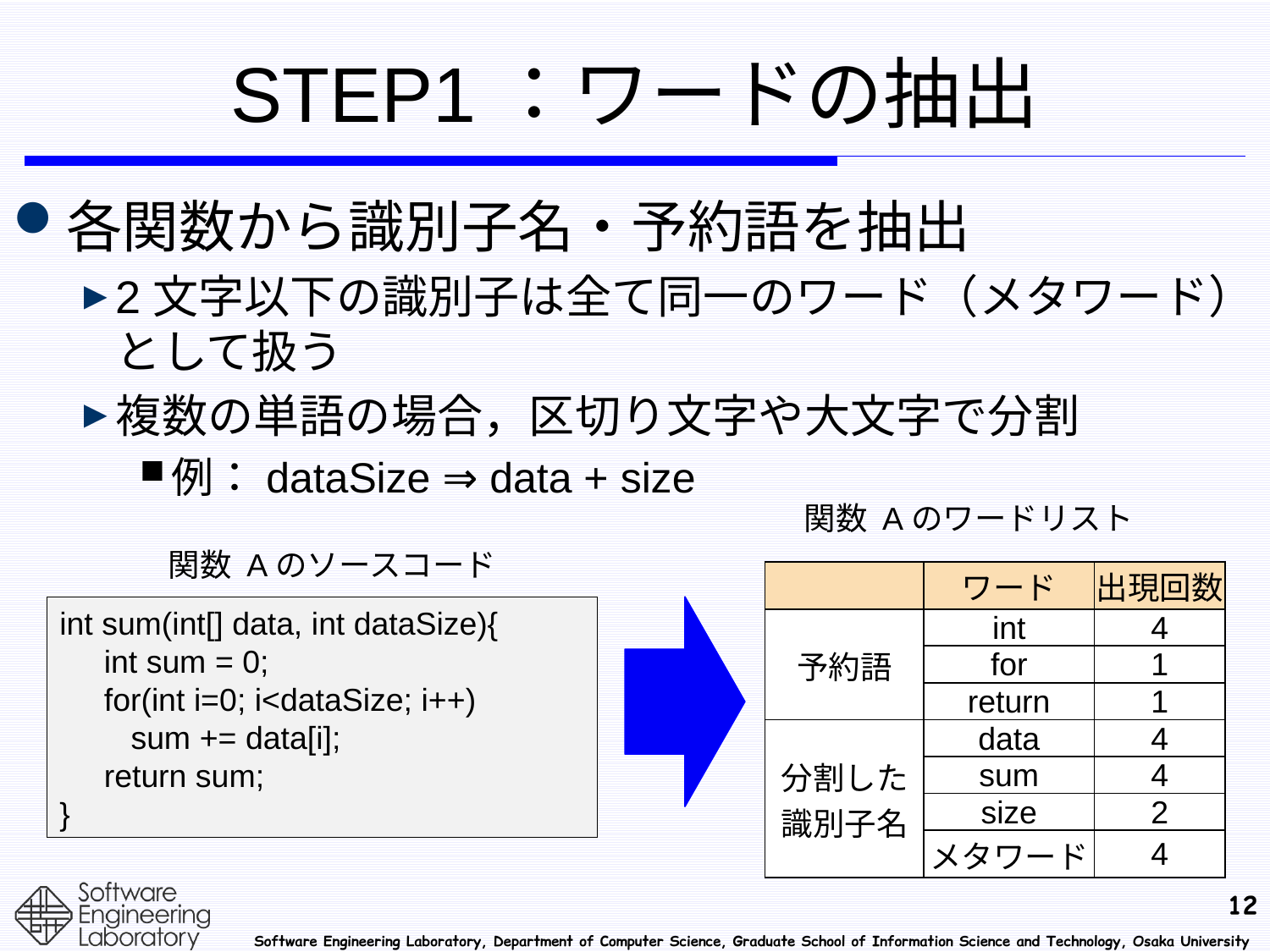

# STEP1：ワードの抽出
各関数から識別子名・予約語を抽出
2文字以下の識別子は全て同一のワード（メタワード）として扱う
複数の単語の場合，区切り文字や大文字で分割
例：dataSize ⇒ data + size
関数 Aのワードリスト
関数 Aのソースコード
|  | ワード | 出現回数 |
| --- | --- | --- |
| 予約語 | int | 4 |
|  | for | 1 |
|  | return | 1 |
| 分割した 識別子名 | data | 4 |
|  | sum | 4 |
|  | size | 2 |
|  | メタワード | 4 |
int sum(int[] data, int dataSize){
     int sum = 0;
     for(int i=0; i<dataSize; i++)
        sum += data[i];
     return sum;
}